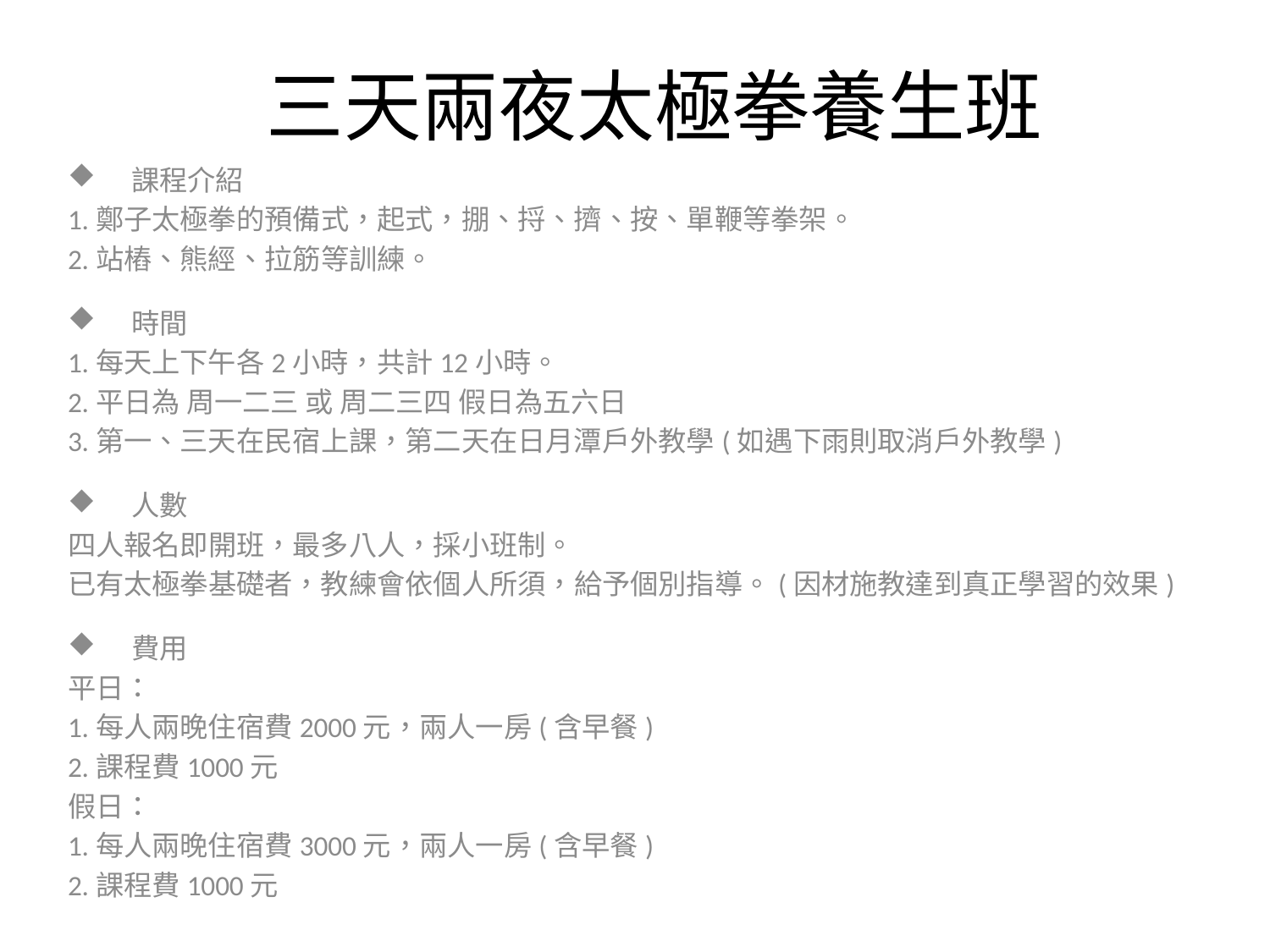

# 三天兩夜太極拳養生班
課程介紹
1.鄭子太極拳的預備式，起式，掤、捋、擠、按、單鞭等拳架。
2.站樁、熊經、拉筋等訓練。

時間
1.每天上下午各2小時，共計12小時。
2.平日為 周一二三 或 周二三四 假日為五六日
3.第一、三天在民宿上課，第二天在日月潭戶外教學(如遇下雨則取消戶外教學)

人數
四人報名即開班，最多八人，採小班制。
已有太極拳基礎者，教練會依個人所須，給予個別指導。(因材施教達到真正學習的效果)

費用
平日：
1.每人兩晚住宿費2000元，兩人一房(含早餐)
2.課程費1000元
假日：
1.每人兩晚住宿費3000元，兩人一房(含早餐)
2.課程費1000元